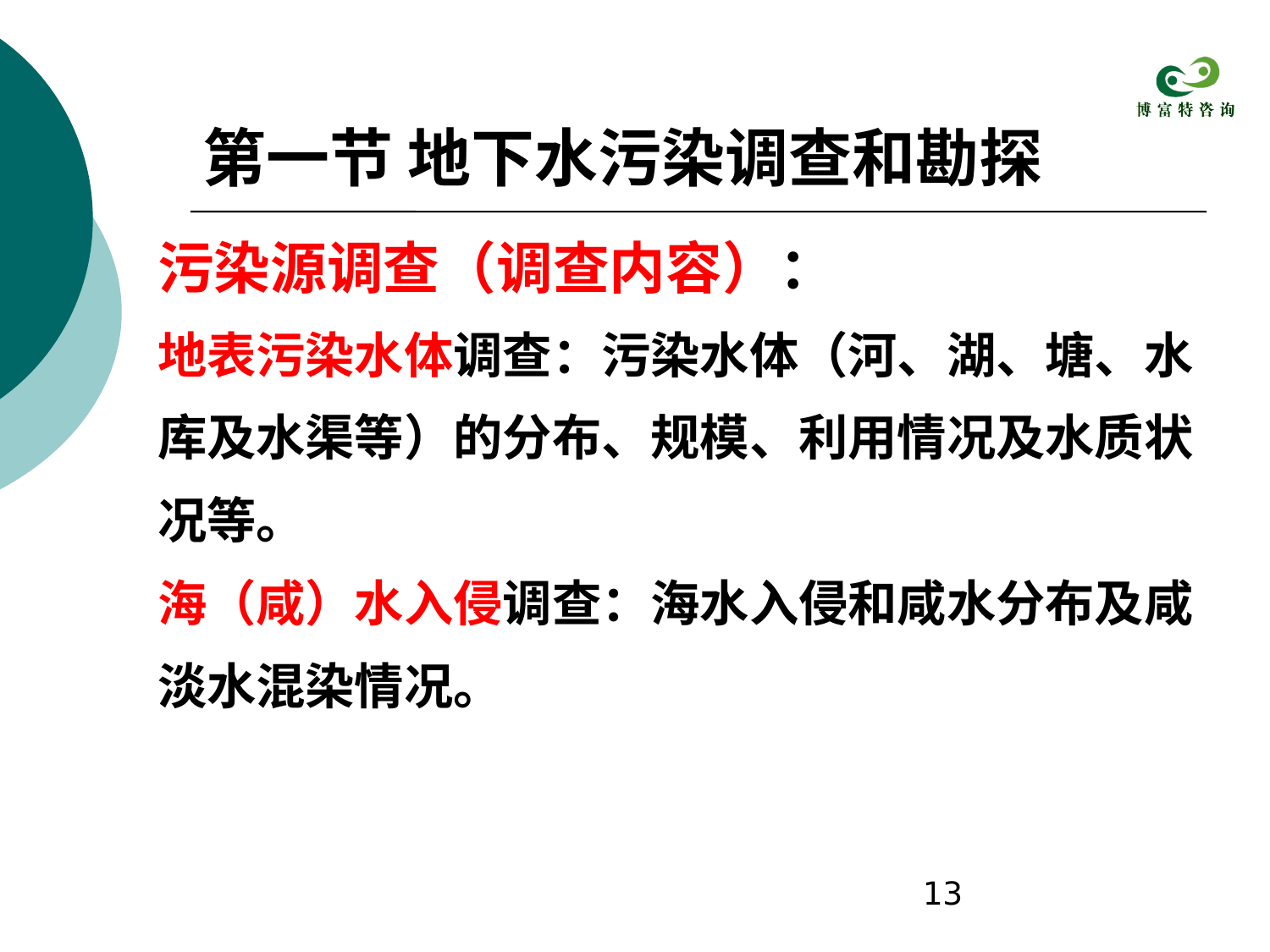

第一节 地下水污染调查和勘探
污染源调查（调查内容）：
地表污染水体调查：污染水体（河、湖、塘、水库及水渠等）的分布、规模、利用情况及水质状况等。
海（咸）水入侵调查：海水入侵和咸水分布及咸淡水混染情况。

13